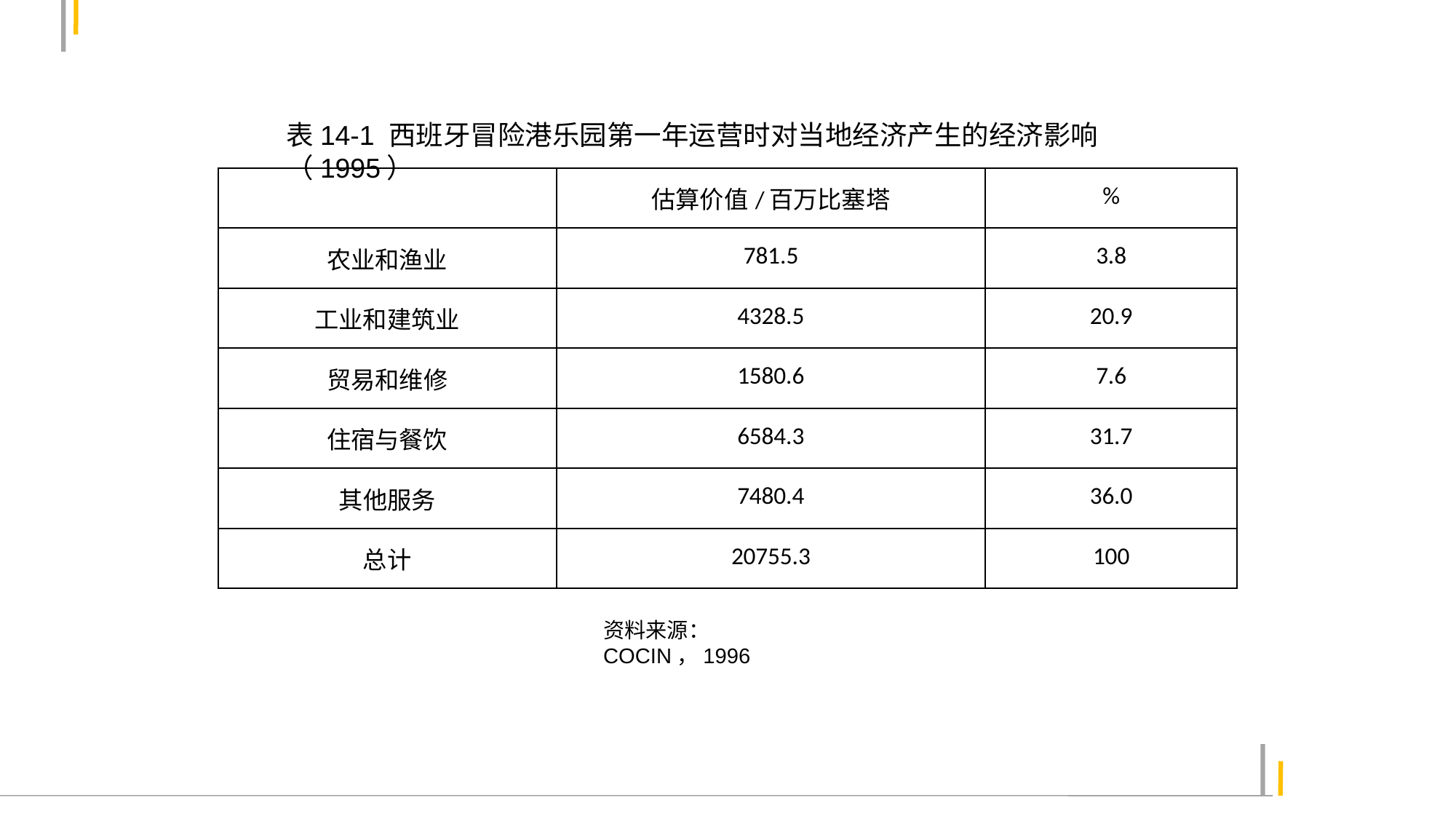

表14-1 西班牙冒险港乐园第一年运营时对当地经济产生的经济影响（1995）
|  | 估算价值/百万比塞塔 | % |
| --- | --- | --- |
| 农业和渔业 | 781.5 | 3.8 |
| 工业和建筑业 | 4328.5 | 20.9 |
| 贸易和维修 | 1580.6 | 7.6 |
| 住宿与餐饮 | 6584.3 | 31.7 |
| 其他服务 | 7480.4 | 36.0 |
| 总计 | 20755.3 | 100 |
资料来源：COCIN，1996